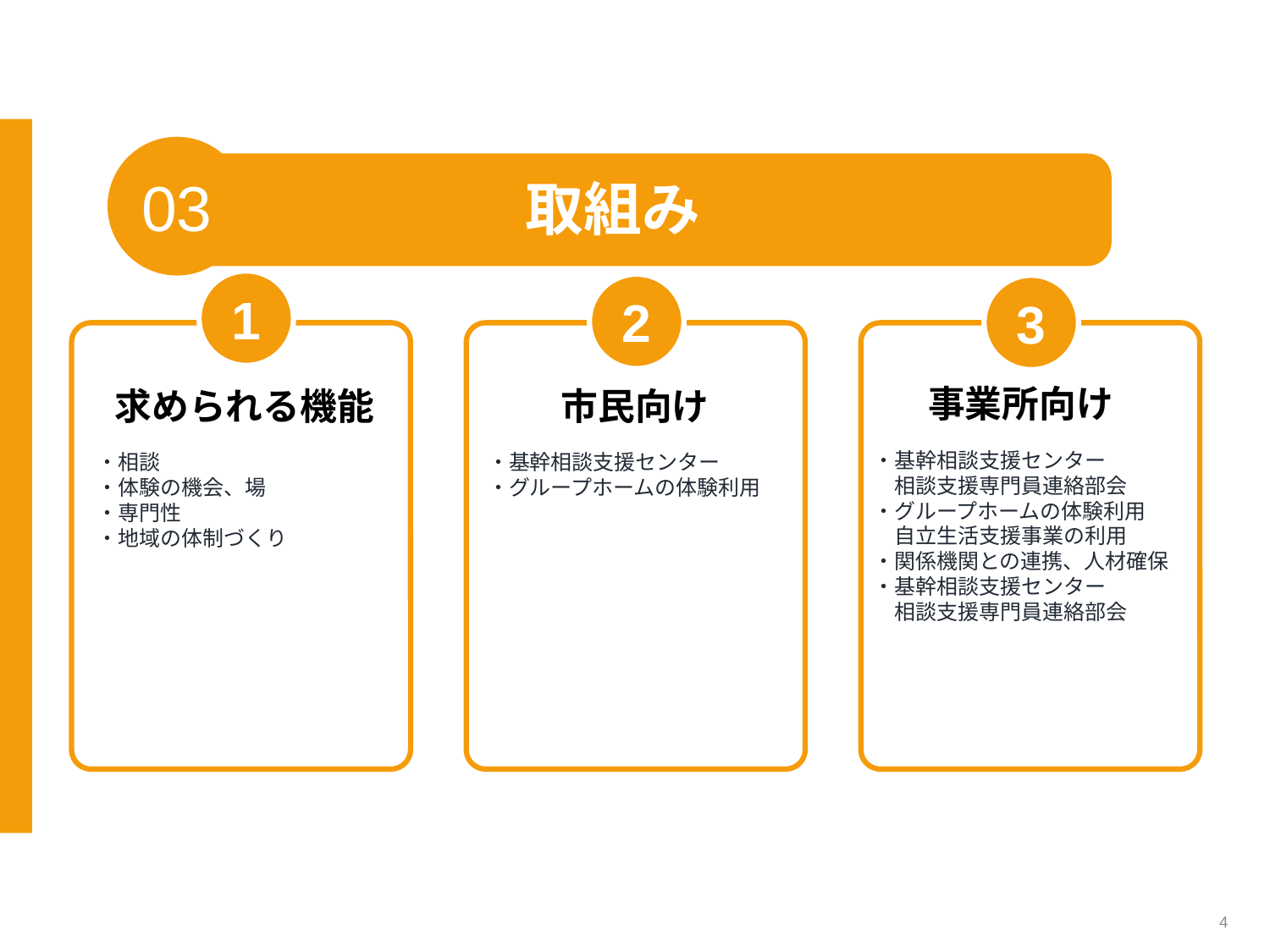

03

取組み
1
2
3

事業所向け
求められる機能
市民向け
・基幹相談支援センター
　相談支援専門員連絡部会
・グループホームの体験利用
　自立生活支援事業の利用
・関係機関との連携、人材確保
・基幹相談支援センター
　相談支援専門員連絡部会
・相談
・体験の機会、場
・専門性
・地域の体制づくり
・基幹相談支援センター
・グループホームの体験利用

4